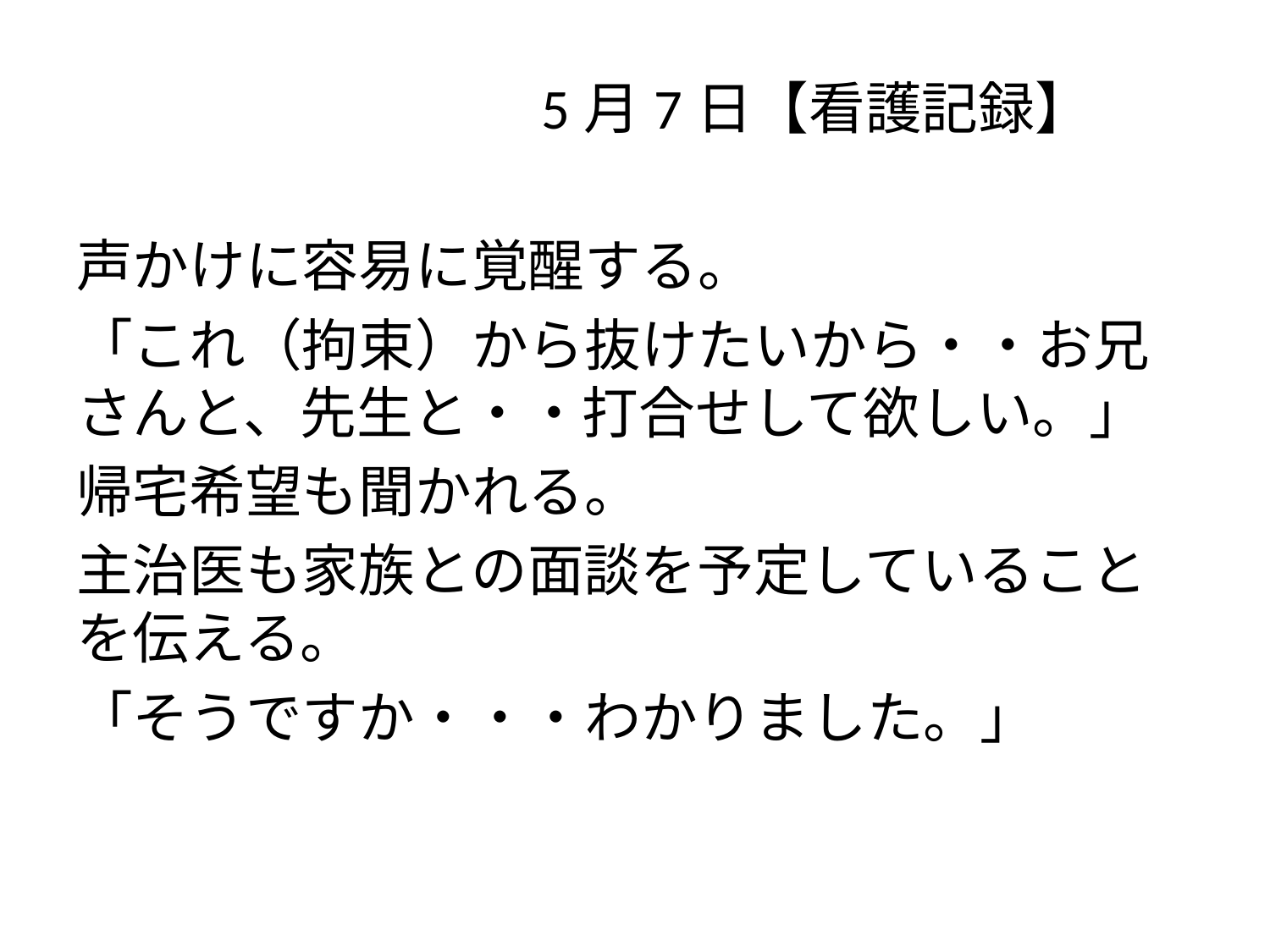

5月7日【看護記録】

声かけに容易に覚醒する。
「これ（拘束）から抜けたいから・・お兄さんと、先生と・・打合せして欲しい。」
帰宅希望も聞かれる。
主治医も家族との面談を予定していることを伝える。
「そうですか・・・わかりました。」